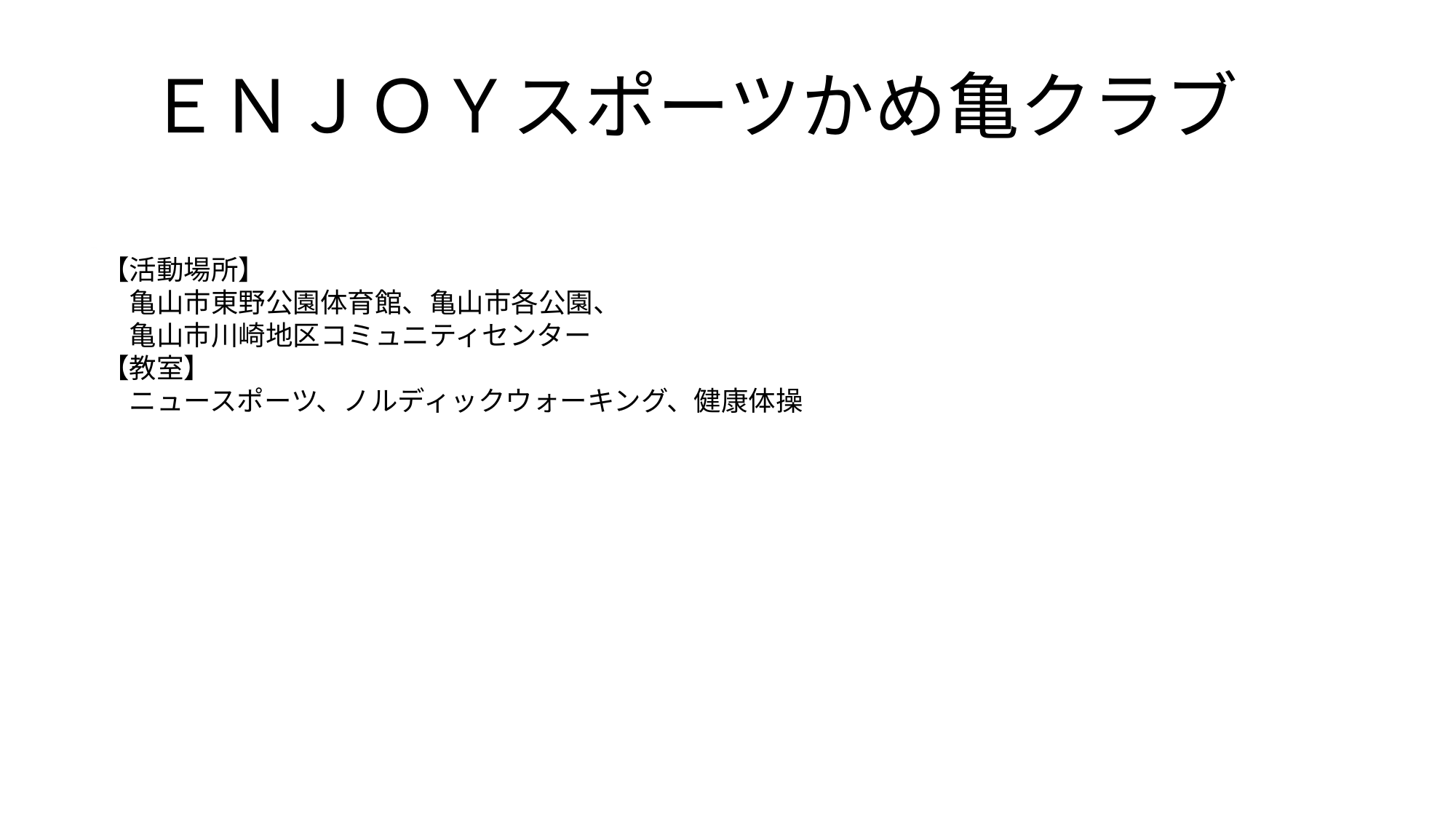

ＥＮＪＯＹスポーツかめ亀クラブ
【活動場所】
　亀山市東野公園体育館、亀山市各公園、
　亀山市川崎地区コミュニティセンター
【教室】
　ニュースポーツ、ノルディックウォーキング、健康体操